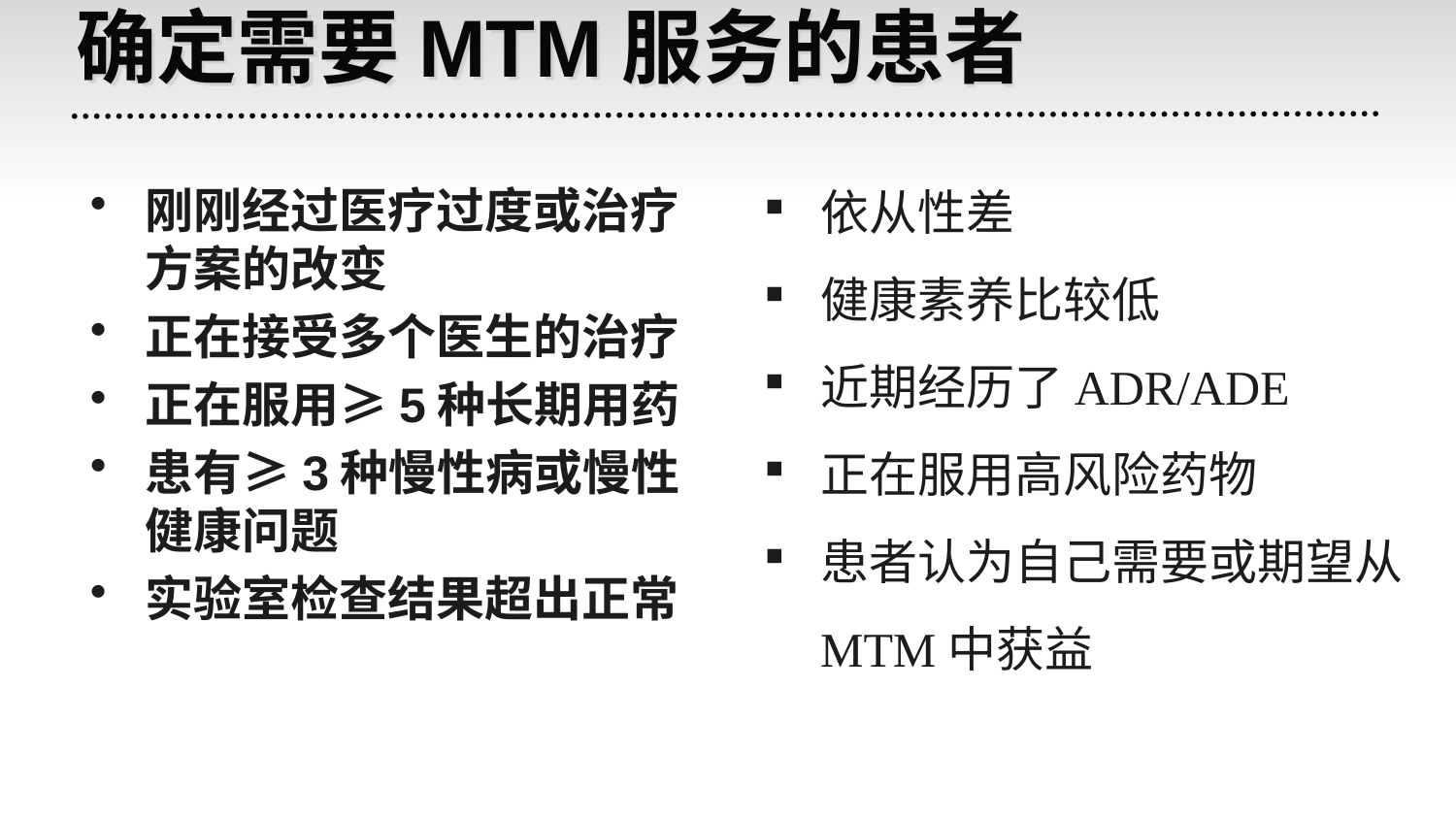

# 确定需要MTM服务的患者
依从性差
健康素养比较低
近期经历了ADR/ADE
正在服用高风险药物
患者认为自己需要或期望从MTM中获益
刚刚经过医疗过度或治疗方案的改变
正在接受多个医生的治疗
正在服用≥5种长期用药
患有≥3种慢性病或慢性健康问题
实验室检查结果超出正常